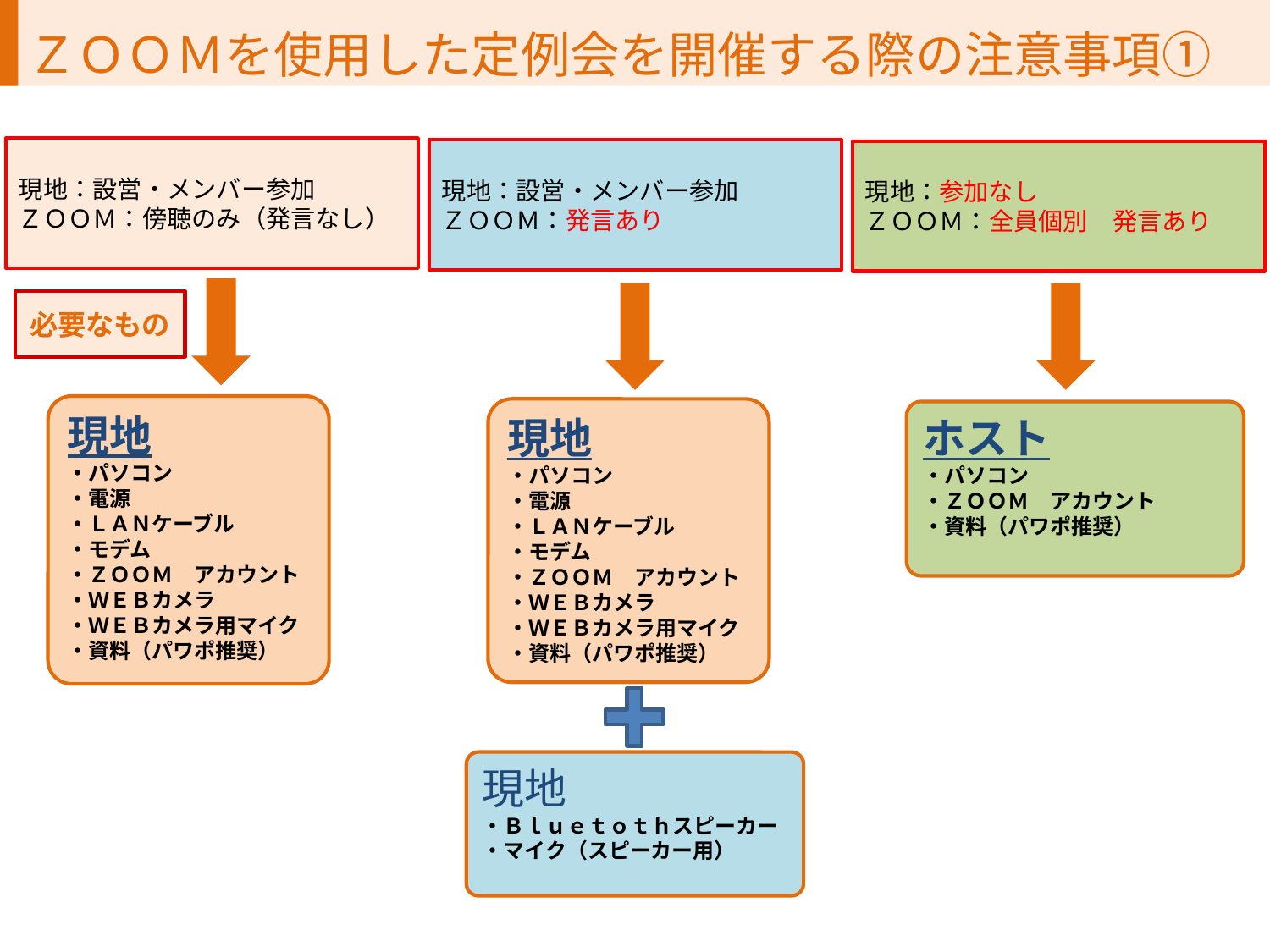

ＺＯＯＭを使用した定例会を開催する際の注意事項①
現地：設営・メンバー参加
ＺＯＯＭ：傍聴のみ（発言なし）
現地：設営・メンバー参加
ＺＯＯＭ：発言あり
現地：参加なし
ＺＯＯＭ：全員個別　発言あり
必要なもの

現地
・パソコン
・電源
・ＬＡＮケーブル
・モデム
・ＺＯＯＭ　アカウント
・ＷＥＢカメラ
・ＷＥＢカメラ用マイク
・資料（パワポ推奨）

現地
・パソコン
・電源
・ＬＡＮケーブル
・モデム
・ＺＯＯＭ　アカウント
・ＷＥＢカメラ
・ＷＥＢカメラ用マイク
・資料（パワポ推奨）

ホスト
・パソコン
・ＺＯＯＭ　アカウント
・資料（パワポ推奨）

現地
・Ｂｌｕｅｔｏｔｈスピーカー
・マイク（スピーカー用）